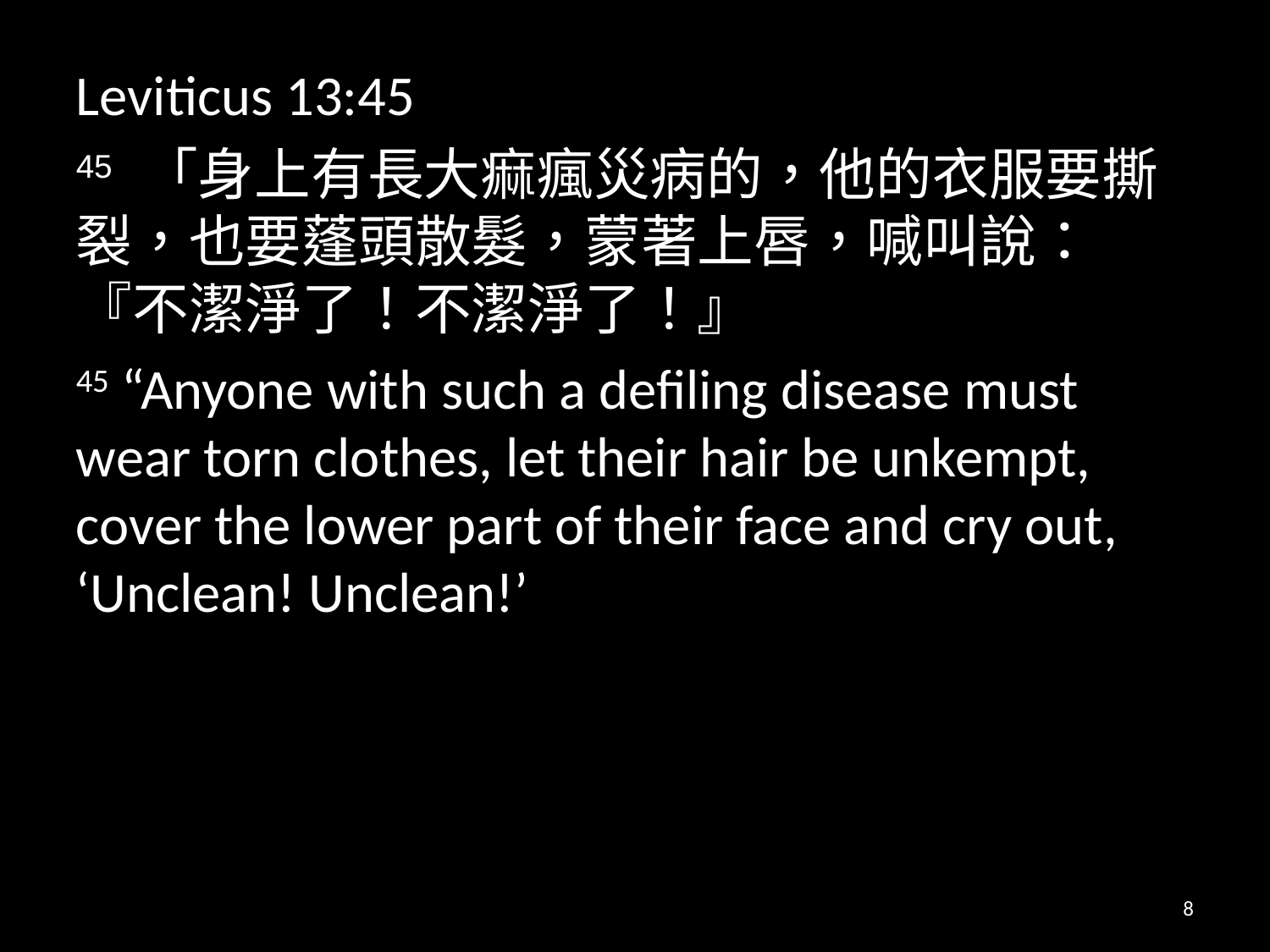

Leviticus 13:45
45 「身上有長大痲瘋災病的，他的衣服要撕裂，也要蓬頭散髮，蒙著上唇，喊叫說：『不潔淨了！不潔淨了！』
45 “Anyone with such a defiling disease must wear torn clothes, let their hair be unkempt, cover the lower part of their face and cry out, ‘Unclean! Unclean!’

8